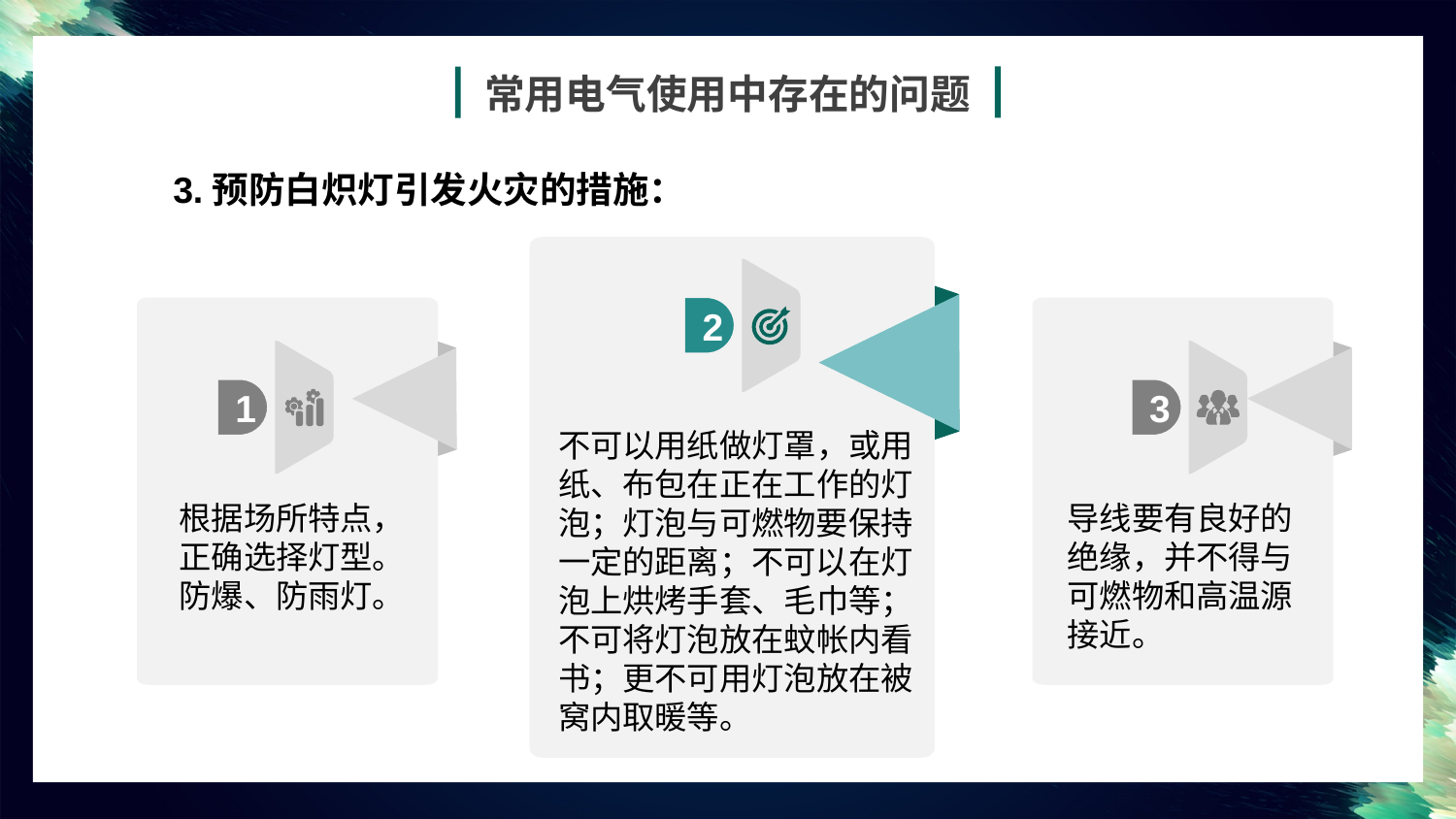

常用电气使用中存在的问题

3.预防白炽灯引发火灾的措施：

2

1

3

不可以用纸做灯罩，或用纸、布包在正在工作的灯泡；灯泡与可燃物要保持一定的距离；不可以在灯泡上烘烤手套、毛巾等；不可将灯泡放在蚊帐内看书；更不可用灯泡放在被窝内取暖等。
根据场所特点，正确选择灯型。防爆、防雨灯。
导线要有良好的绝缘，并不得与可燃物和高温源接近。